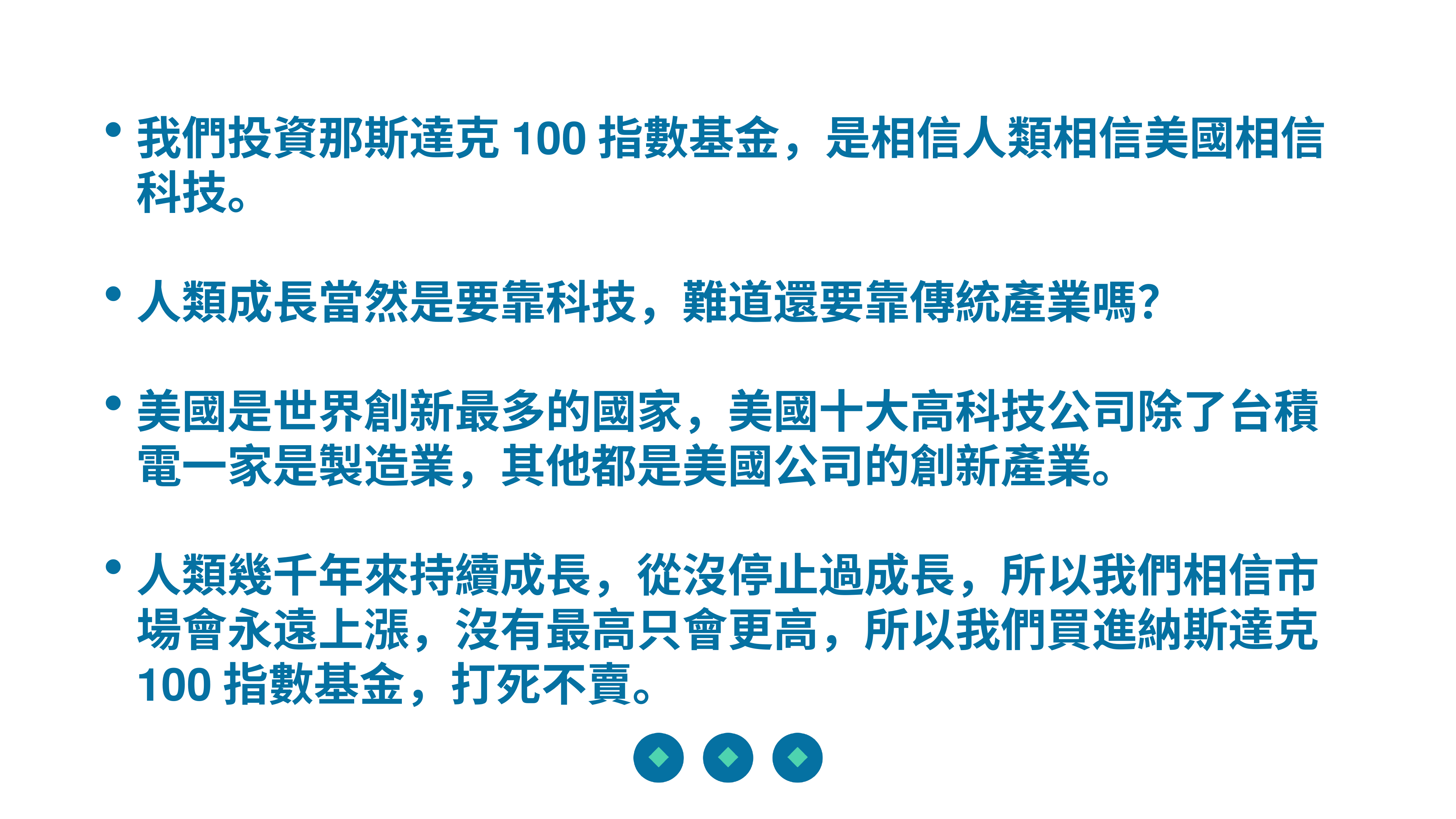

我們投資那斯達克100指數基金，是相信人類相信美國相信科技。

人類成長當然是要靠科技，難道還要靠傳統產業嗎？

美國是世界創新最多的國家，美國十大高科技公司除了台積電一家是製造業，其他都是美國公司的創新產業。

人類幾千年來持續成長，從沒停止過成長，所以我們相信市場會永遠上漲，沒有最高只會更高，所以我們買進納斯達克100指數基金，打死不賣。